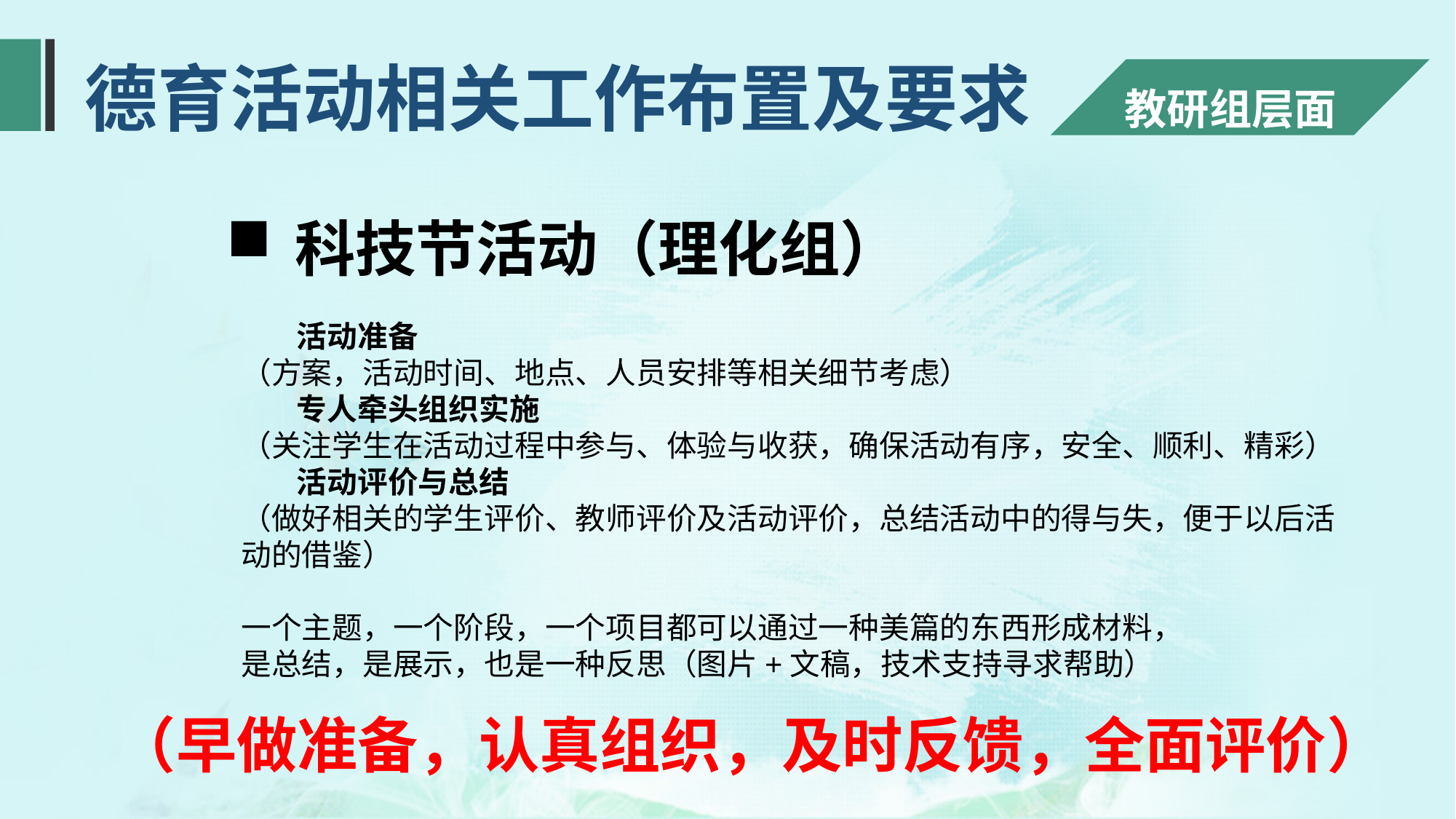

德育活动相关工作布置及要求

教研组层面
科技节活动（理化组）
       活动准备
（方案，活动时间、地点、人员安排等相关细节考虑）
       专人牵头组织实施
（关注学生在活动过程中参与、体验与收获，确保活动有序，安全、顺利、精彩）
       活动评价与总结
（做好相关的学生评价、教师评价及活动评价，总结活动中的得与失，便于以后活动的借鉴）

一个主题，一个阶段，一个项目都可以通过一种美篇的东西形成材料，
是总结，是展示，也是一种反思（图片+文稿，技术支持寻求帮助）
（早做准备，认真组织，及时反馈，全面评价）